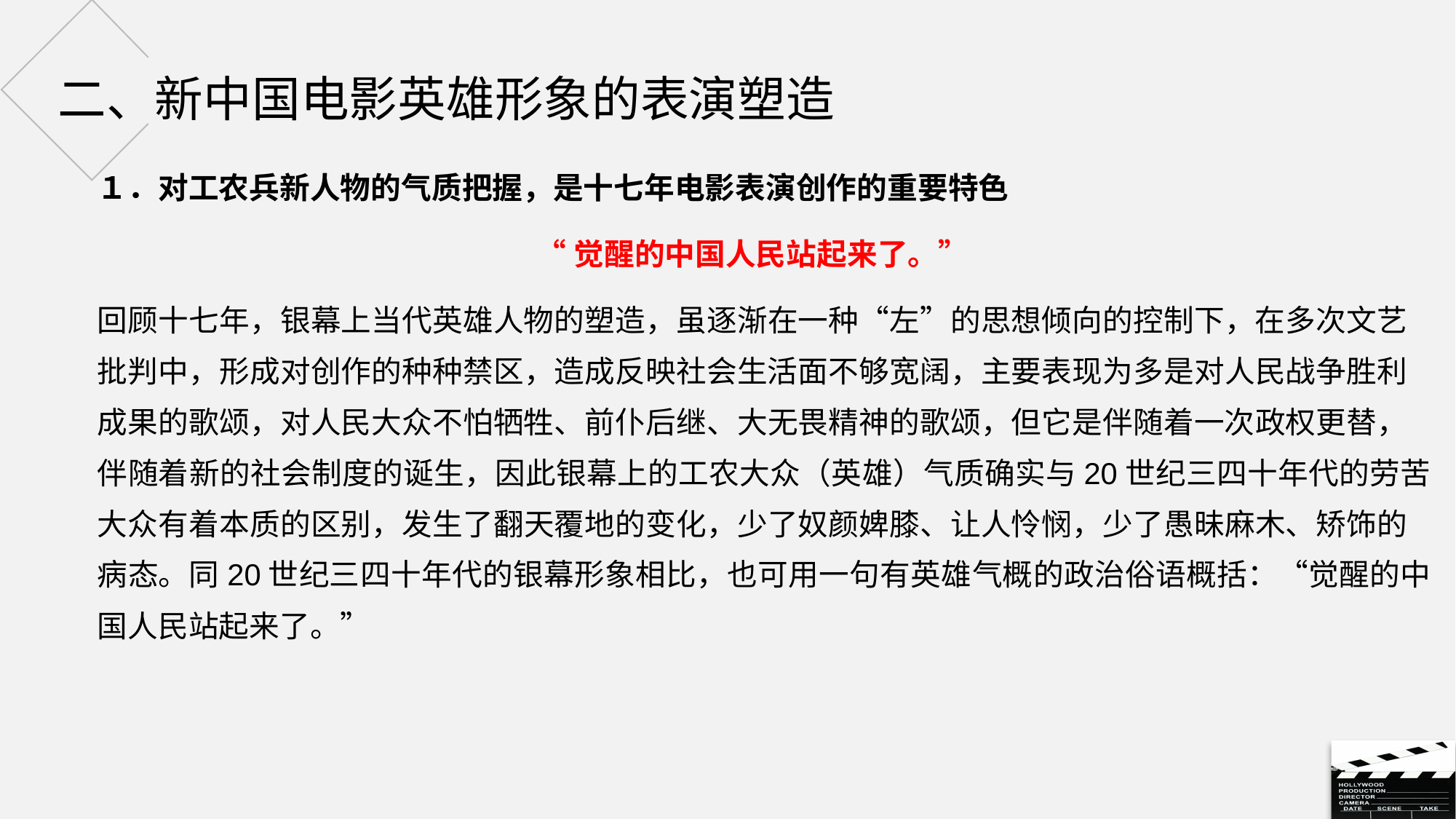

# 二、新中国电影英雄形象的表演塑造
１．对工农兵新人物的气质把握，是十七年电影表演创作的重要特色
“觉醒的中国人民站起来了。”
回顾十七年，银幕上当代英雄人物的塑造，虽逐渐在一种“左”的思想倾向的控制下，在多次文艺批判中，形成对创作的种种禁区，造成反映社会生活面不够宽阔，主要表现为多是对人民战争胜利成果的歌颂，对人民大众不怕牺牲、前仆后继、大无畏精神的歌颂，但它是伴随着一次政权更替，伴随着新的社会制度的诞生，因此银幕上的工农大众（英雄）气质确实与20世纪三四十年代的劳苦大众有着本质的区别，发生了翻天覆地的变化，少了奴颜婢膝、让人怜悯，少了愚昧麻木、矫饰的病态。同20世纪三四十年代的银幕形象相比，也可用一句有英雄气概的政治俗语概括：“觉醒的中国人民站起来了。”